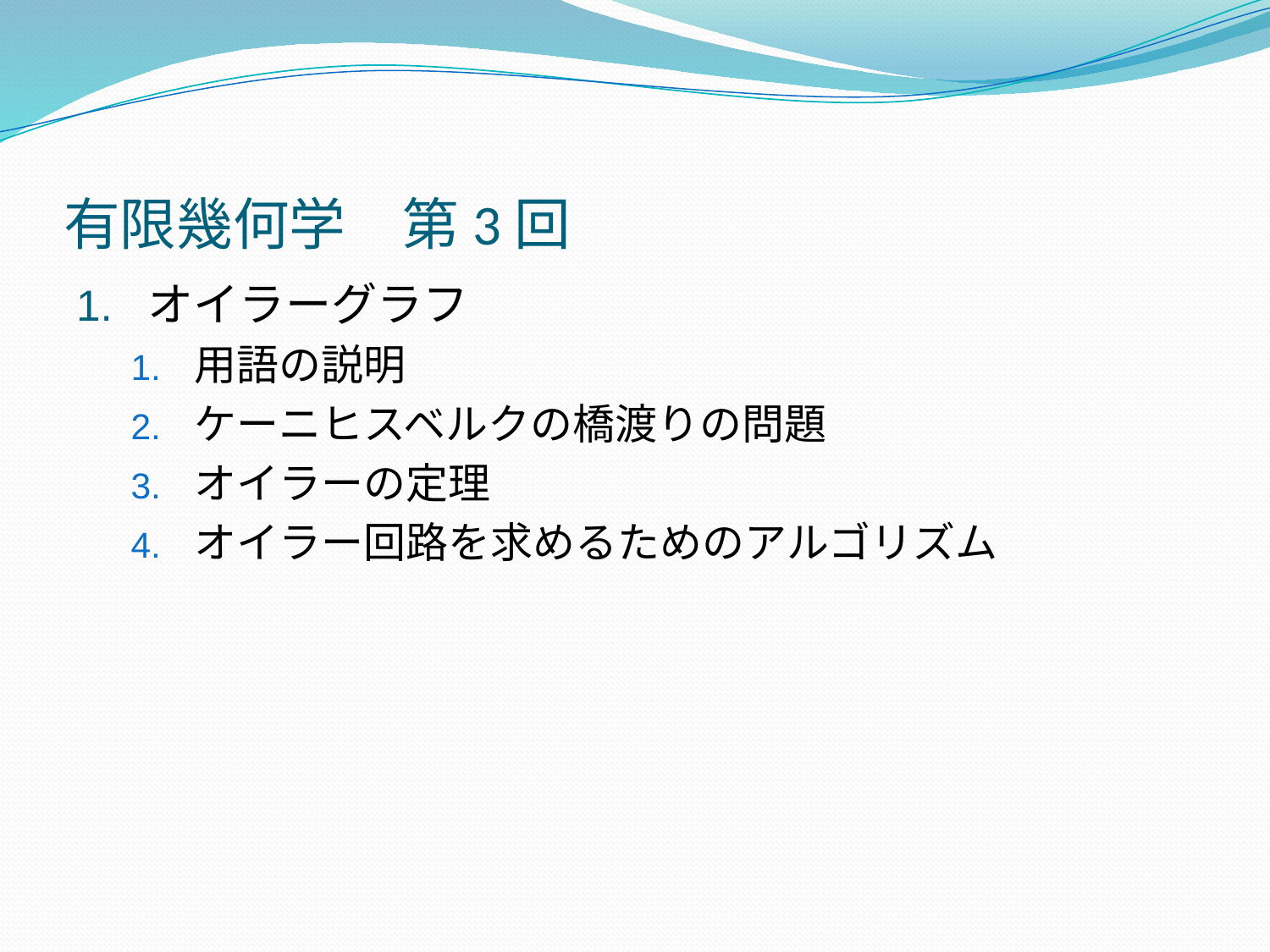

# 有限幾何学　第3回
オイラーグラフ
用語の説明
ケーニヒスベルクの橋渡りの問題
オイラーの定理
オイラー回路を求めるためのアルゴリズム